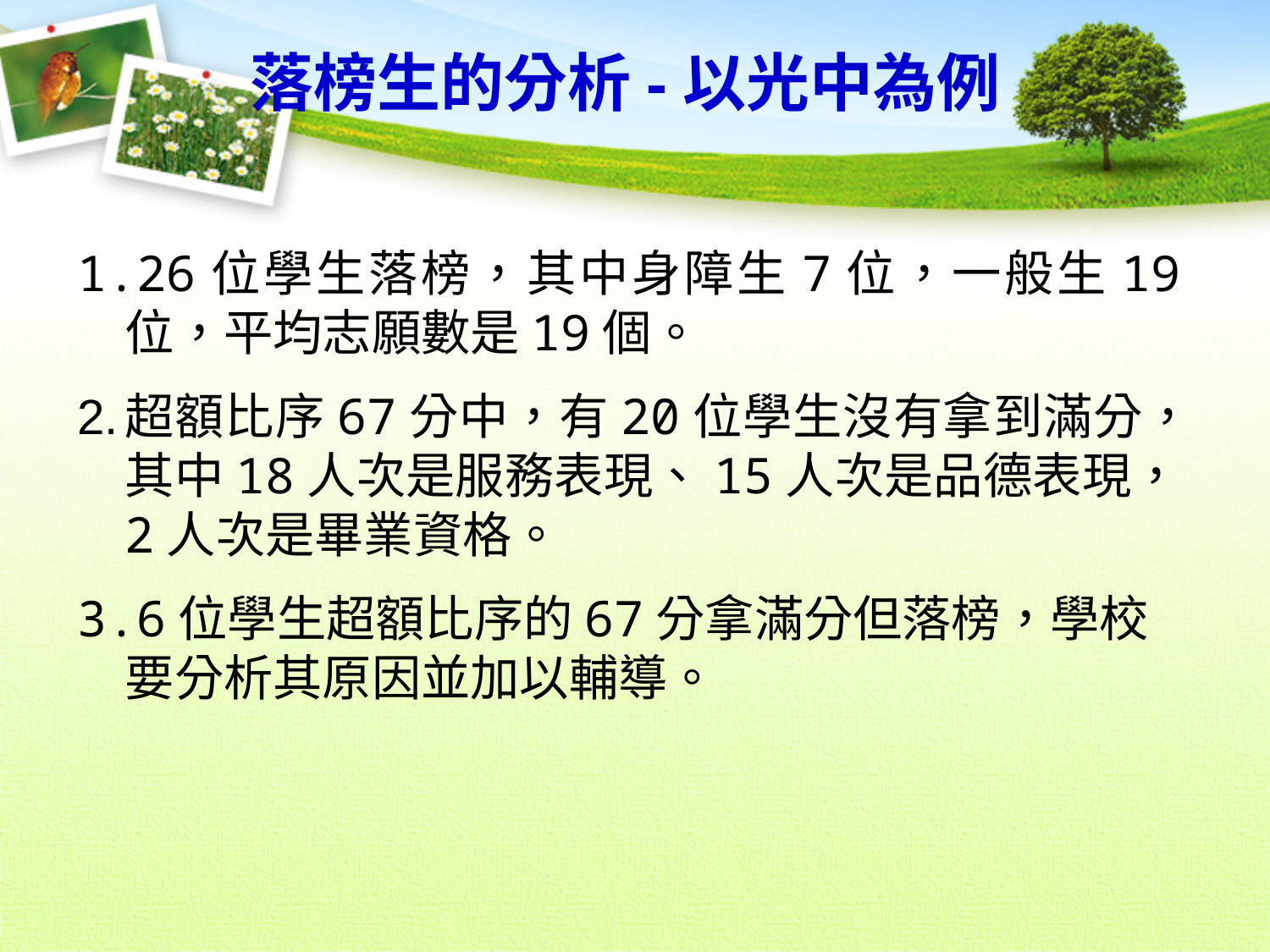

落榜生的分析-以光中為例
26位學生落榜，其中身障生7位，一般生19位，平均志願數是19個。
超額比序67分中，有20位學生沒有拿到滿分，其中18人次是服務表現、15人次是品德表現，2人次是畢業資格。
6位學生超額比序的67分拿滿分但落榜，學校要分析其原因並加以輔導。